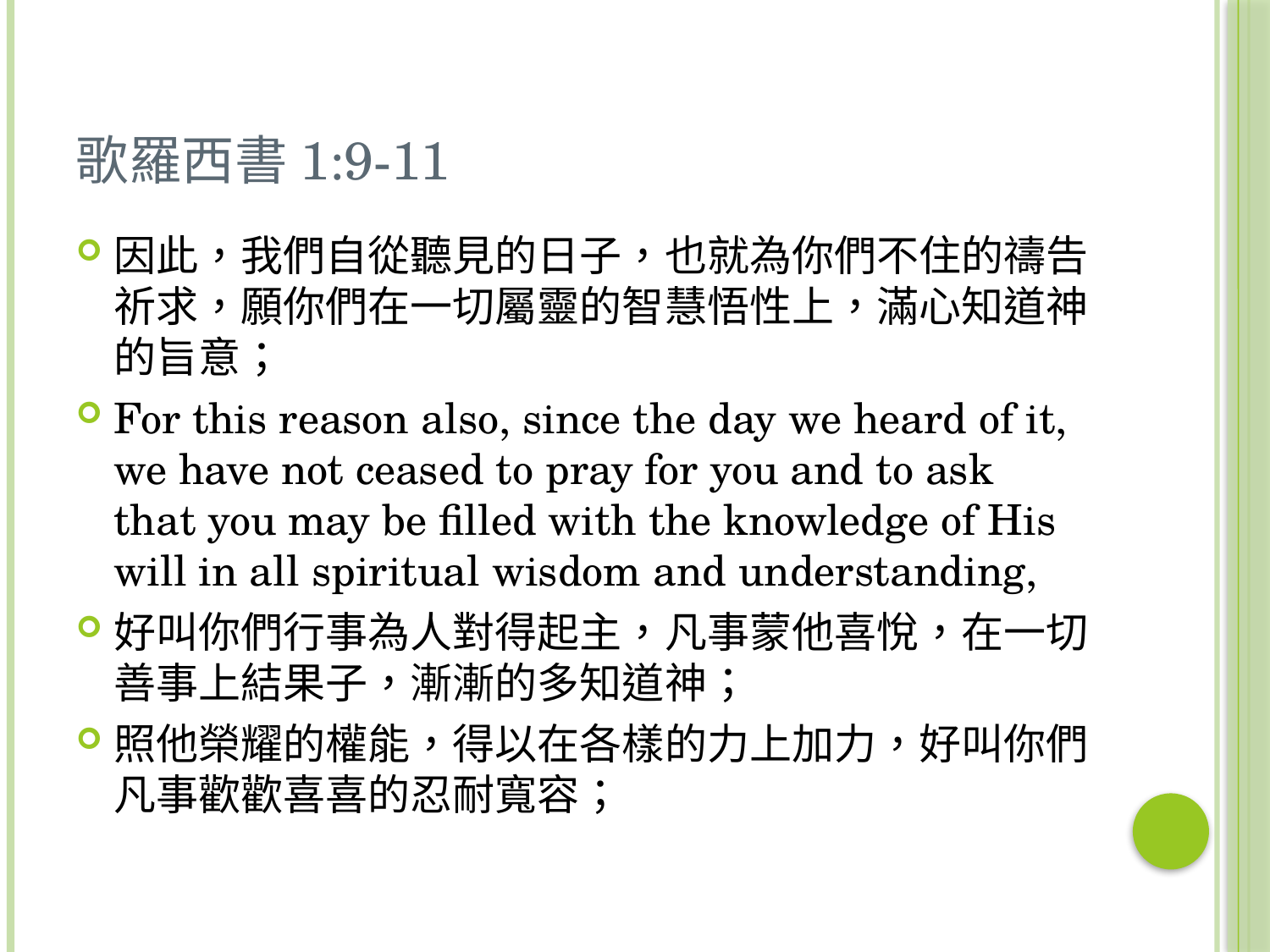

# 歌羅西書1:9-11
因此，我們自從聽見的日子，也就為你們不住的禱告祈求，願你們在一切屬靈的智慧悟性上，滿心知道神的旨意；
For this reason also, since the day we heard of it, we have not ceased to pray for you and to ask that you may be filled with the knowledge of His will in all spiritual wisdom and understanding,
好叫你們行事為人對得起主，凡事蒙他喜悅，在一切善事上結果子，漸漸的多知道神；
照他榮耀的權能，得以在各樣的力上加力，好叫你們凡事歡歡喜喜的忍耐寬容；